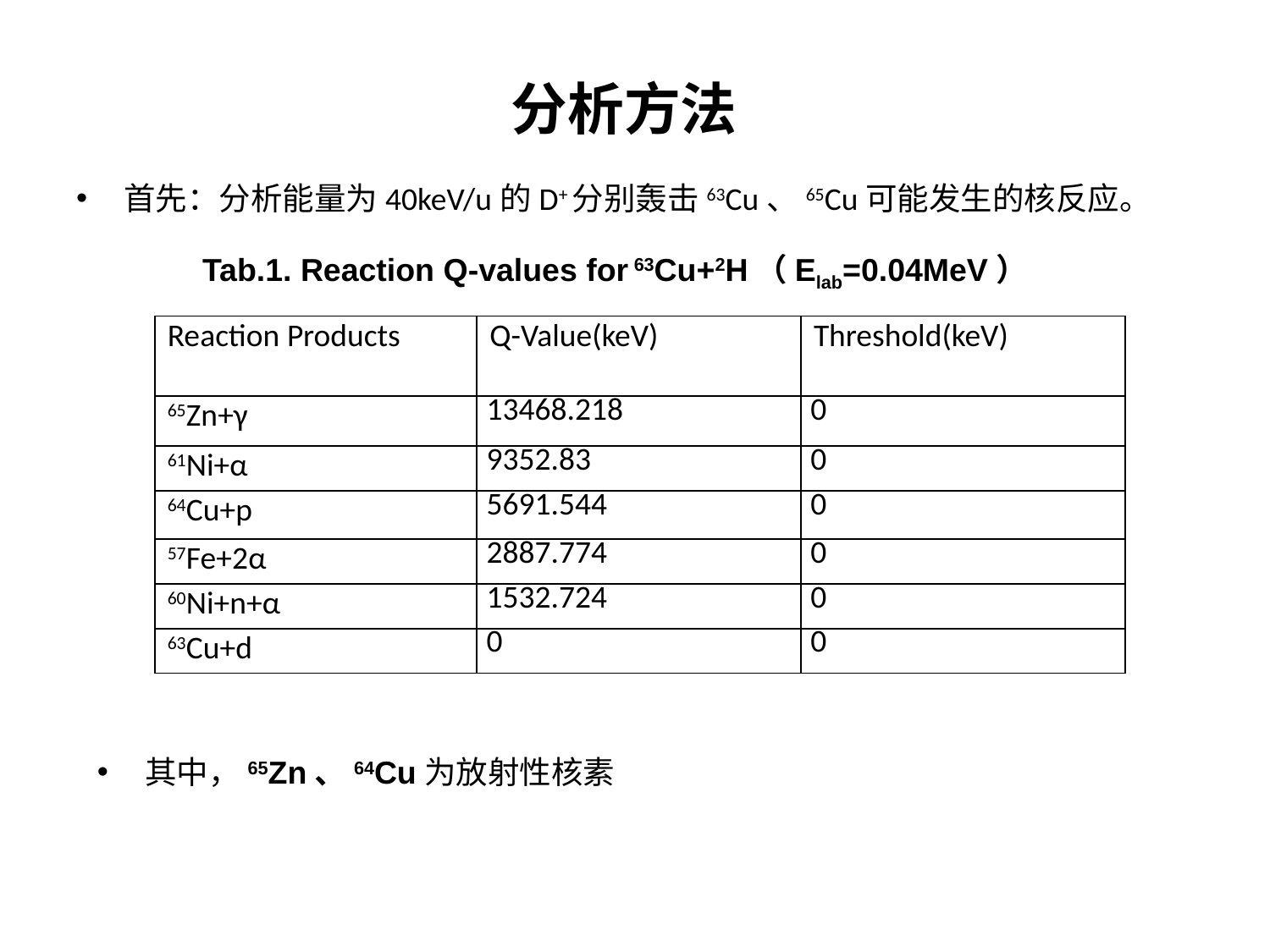

# 分析方法
首先：分析能量为40keV/u的D+分别轰击63Cu、65Cu可能发生的核反应。
Tab.1. Reaction Q-values for 63Cu+2H（Elab=0.04MeV）
| Reaction Products | Q-Value(keV) | Threshold(keV) |
| --- | --- | --- |
| 65Zn+γ | 13468.218 | 0 |
| 61Ni+α | 9352.83 | 0 |
| 64Cu+p | 5691.544 | 0 |
| 57Fe+2α | 2887.774 | 0 |
| 60Ni+n+α | 1532.724 | 0 |
| 63Cu+d | 0 | 0 |
其中，65Zn、64Cu为放射性核素